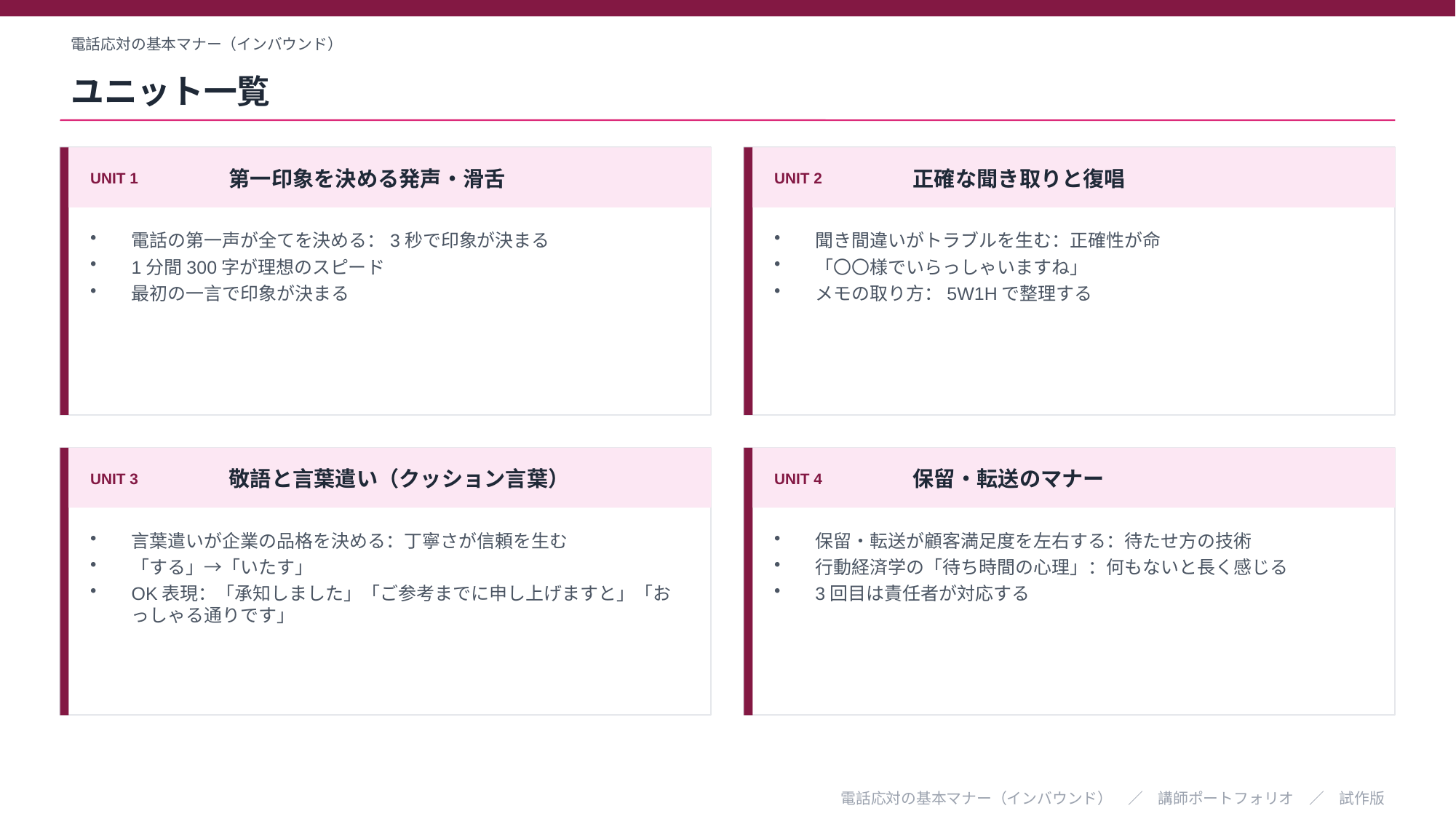

電話応対の基本マナー（インバウンド）
ユニット一覧

UNIT 1
第一印象を決める発声・滑舌
UNIT 2
正確な聞き取りと復唱
電話の第一声が全てを決める：3秒で印象が決まる
1分間300字が理想のスピード
最初の一言で印象が決まる
聞き間違いがトラブルを生む：正確性が命
「〇〇様でいらっしゃいますね」
メモの取り方：5W1Hで整理する

UNIT 3
敬語と言葉遣い（クッション言葉）
UNIT 4
保留・転送のマナー
言葉遣いが企業の品格を決める：丁寧さが信頼を生む
「する」→「いたす」
OK表現：「承知しました」「ご参考までに申し上げますと」「おっしゃる通りです」
保留・転送が顧客満足度を左右する：待たせ方の技術
行動経済学の「待ち時間の心理」：何もないと長く感じる
3回目は責任者が対応する
電話応対の基本マナー（インバウンド）　／　講師ポートフォリオ　／　試作版